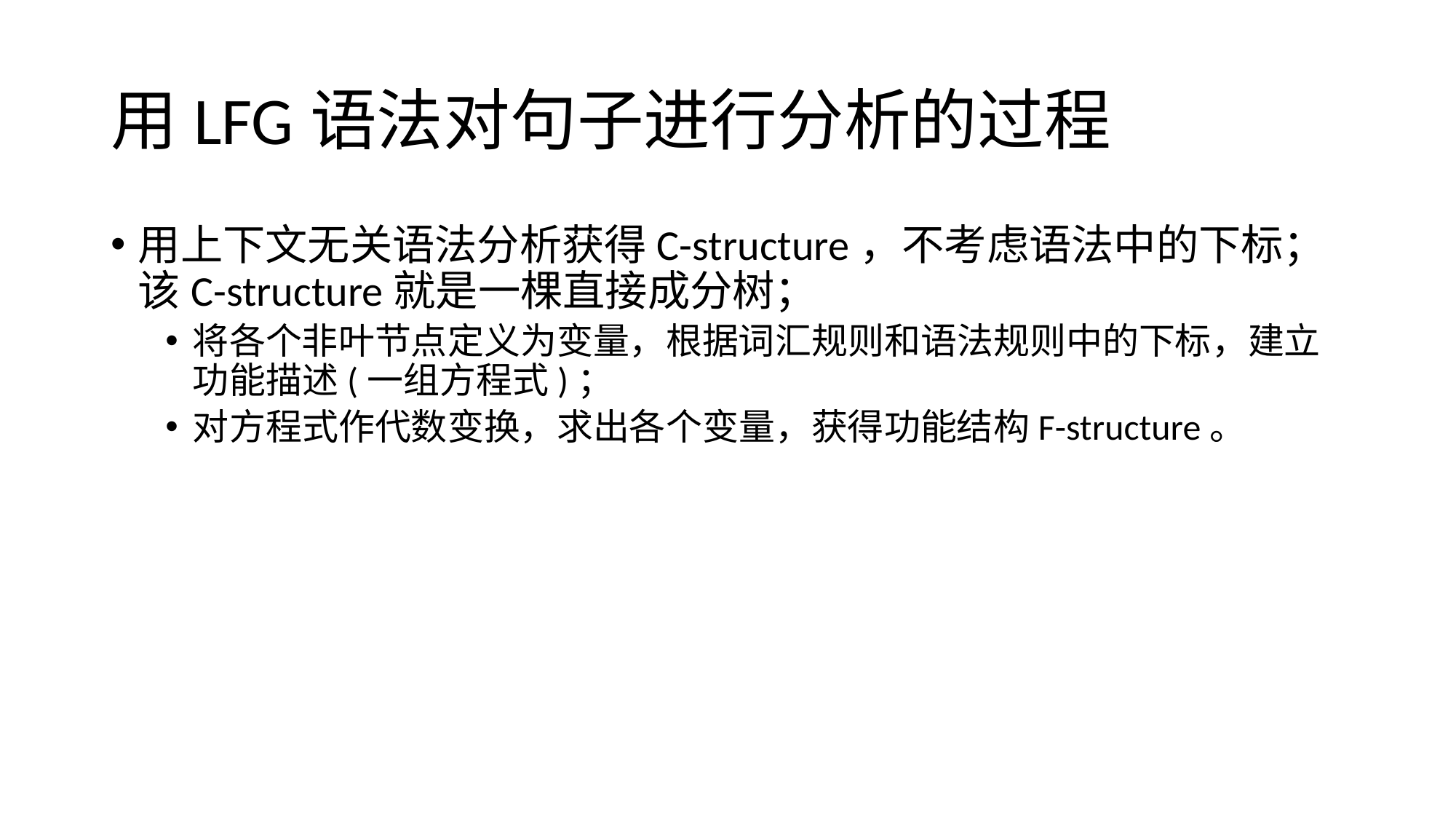

# 用LFG语法对句子进行分析的过程
用上下文无关语法分析获得C-structure，不考虑语法中的下标；该C-structure就是一棵直接成分树；
将各个非叶节点定义为变量，根据词汇规则和语法规则中的下标，建立功能描述(一组方程式)；
对方程式作代数变换，求出各个变量，获得功能结构F-structure。